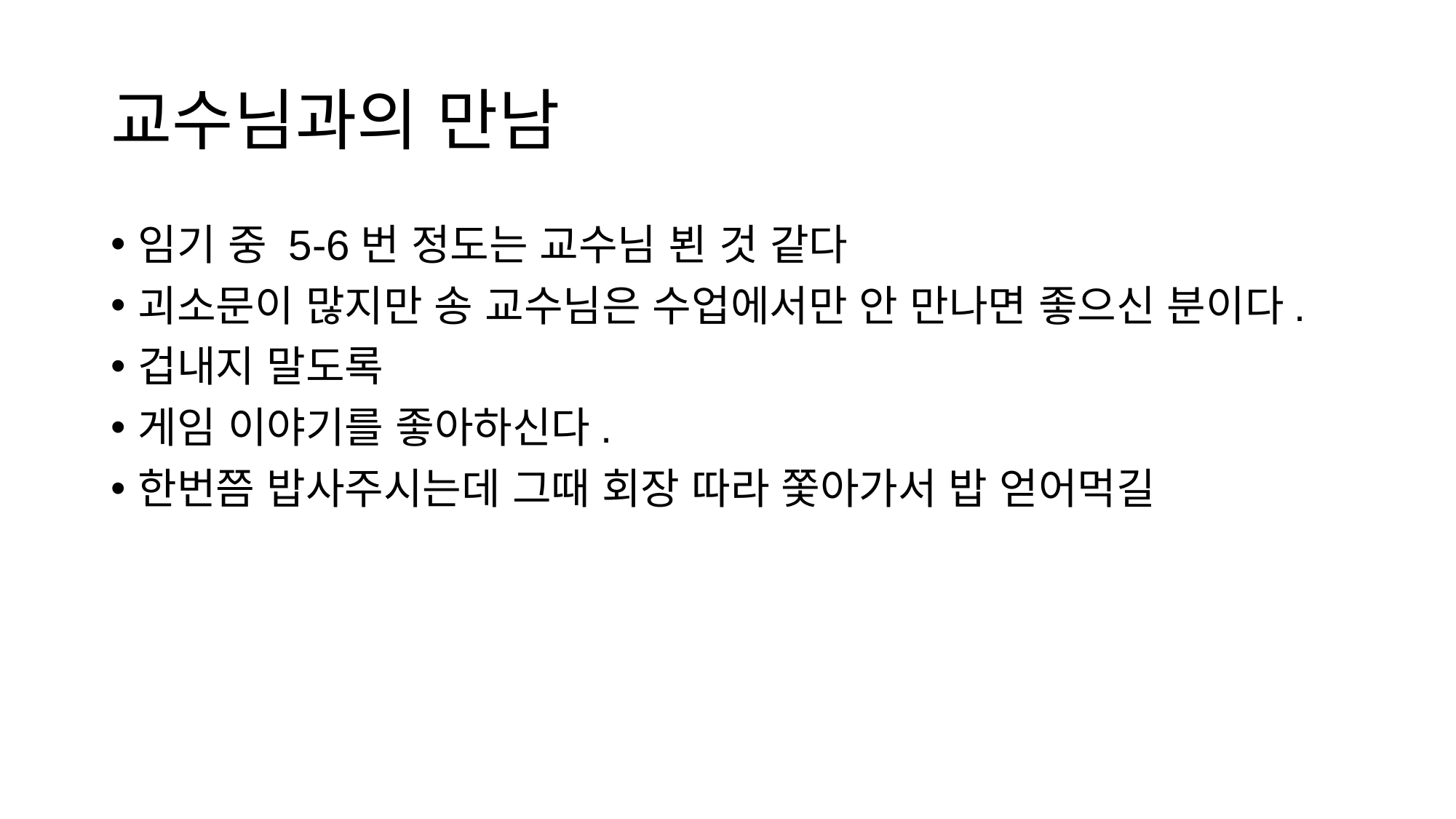

# 교수님과의 만남
임기 중 5-6번 정도는 교수님 뵌 것 같다
괴소문이 많지만 송 교수님은 수업에서만 안 만나면 좋으신 분이다.
겁내지 말도록
게임 이야기를 좋아하신다.
한번쯤 밥사주시는데 그때 회장 따라 쫓아가서 밥 얻어먹길